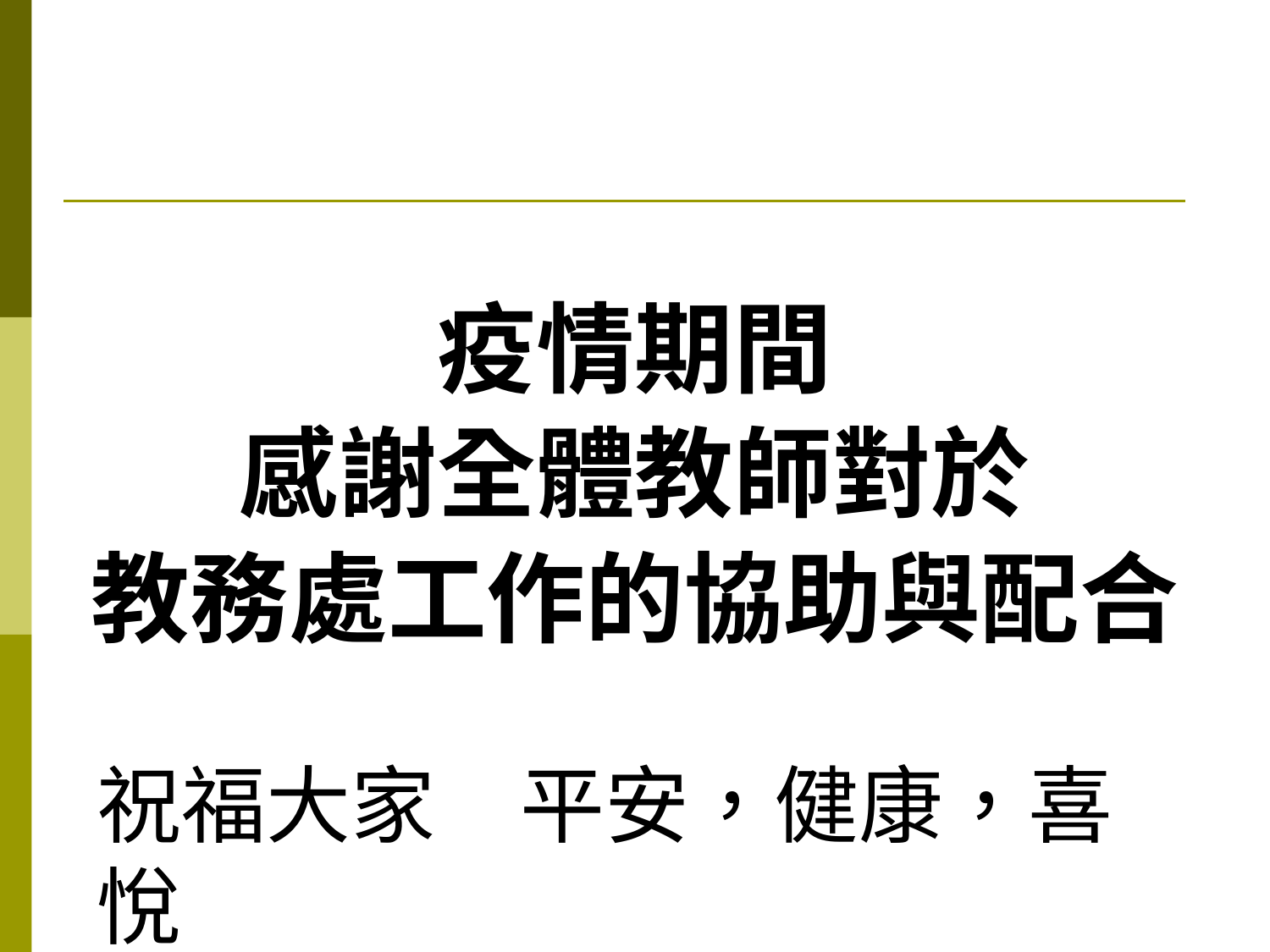

#

疫情期間
感謝全體教師對於
教務處工作的協助與配合
祝福大家  平安，健康，喜悅